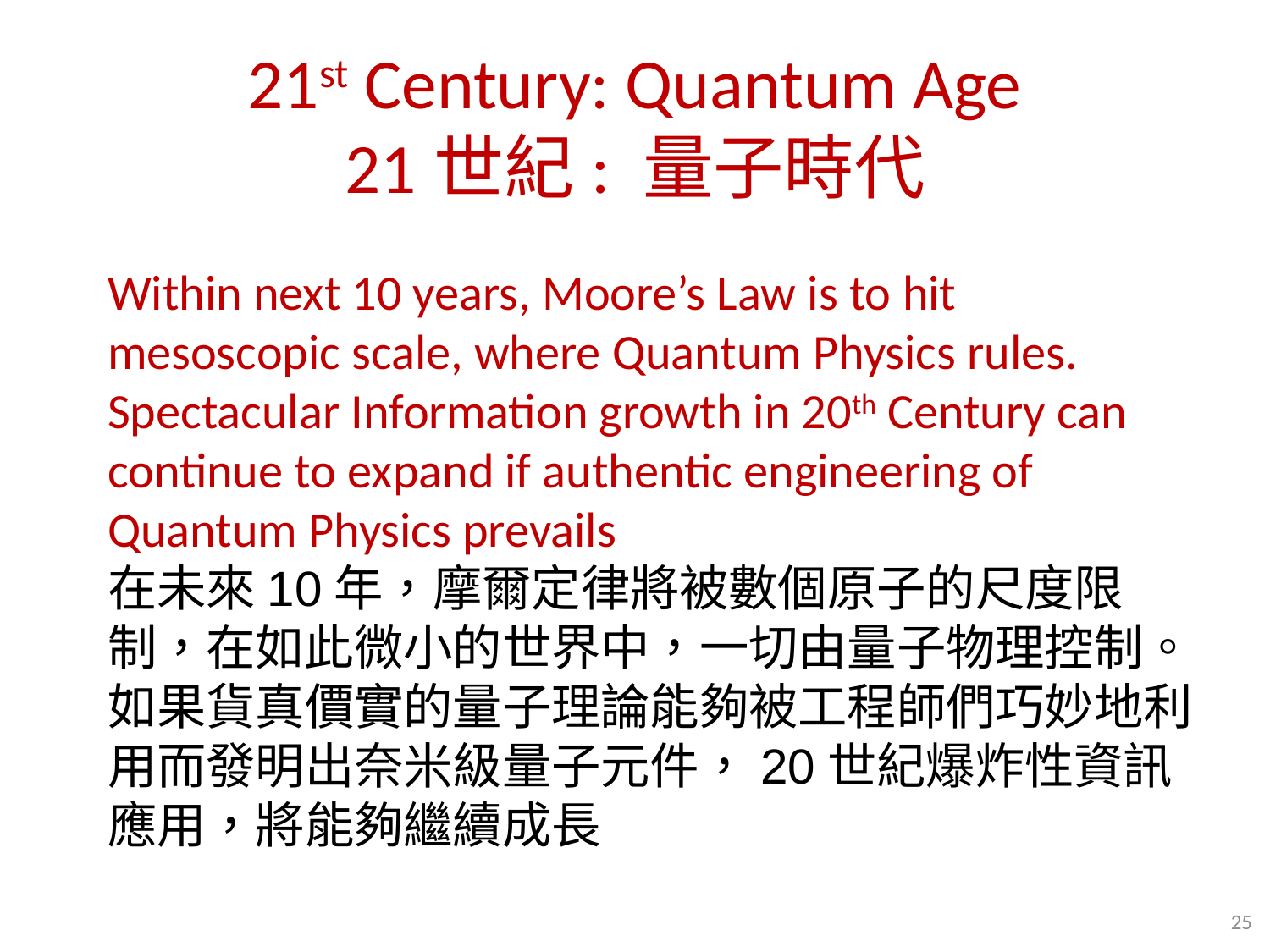

21st Century: Quantum Age 21世紀: 量子時代
Within next 10 years, Moore’s Law is to hit mesoscopic scale, where Quantum Physics rules.  Spectacular Information growth in 20th Century can continue to expand if authentic engineering of Quantum Physics prevails
在未來10年，摩爾定律將被數個原子的尺度限制，在如此微小的世界中，一切由量子物理控制。如果貨真價實的量子理論能夠被工程師們巧妙地利用而發明出奈米級量子元件，20世紀爆炸性資訊應用，將能夠繼續成長
25